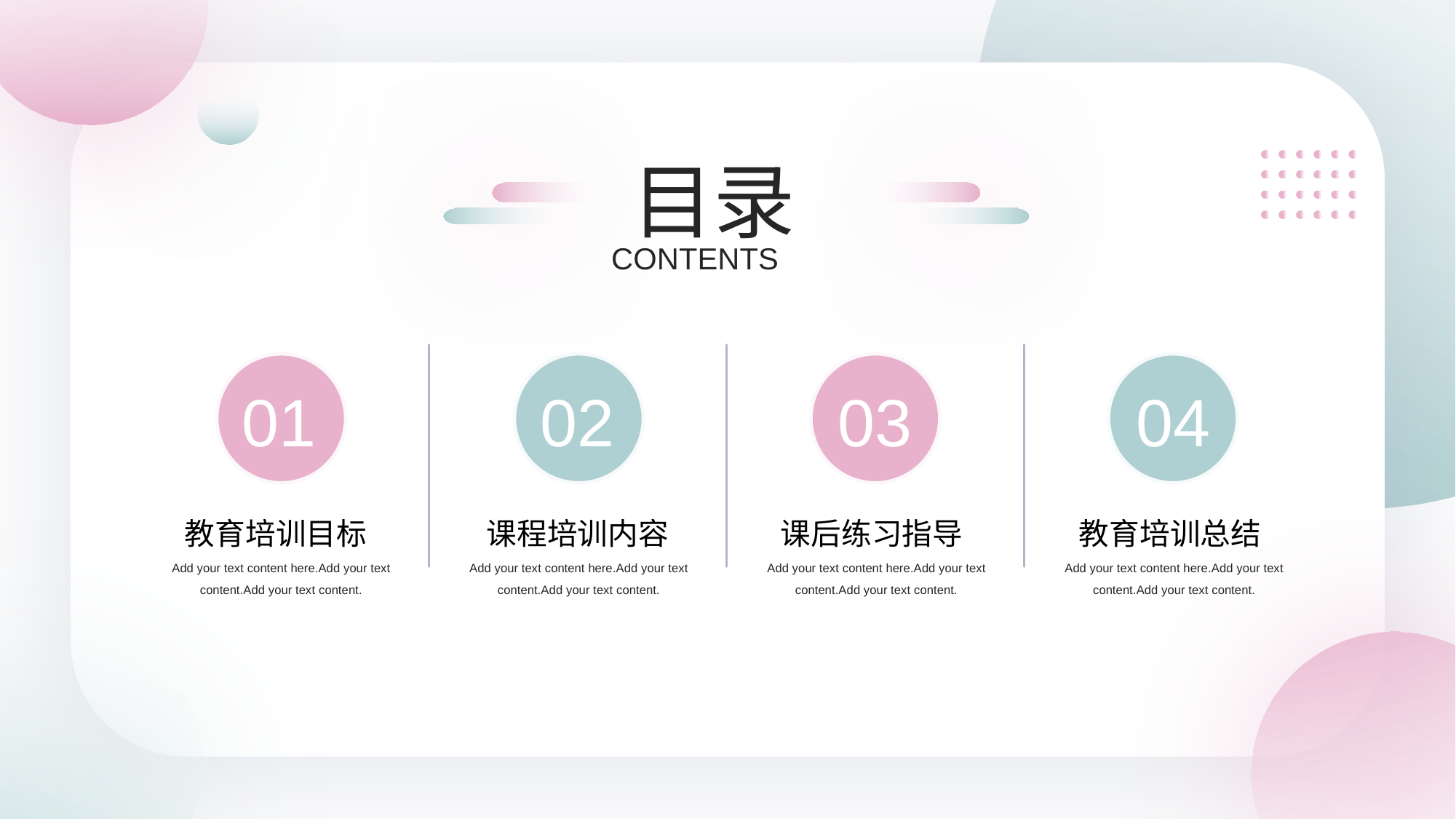

目录

CONTENTS

01
教育培训目标
Add your text content here.Add your text content.Add your text content.

02
课程培训内容
Add your text content here.Add your text content.Add your text content.

03
课后练习指导
Add your text content here.Add your text content.Add your text content.

04
教育培训总结
Add your text content here.Add your text content.Add your text content.